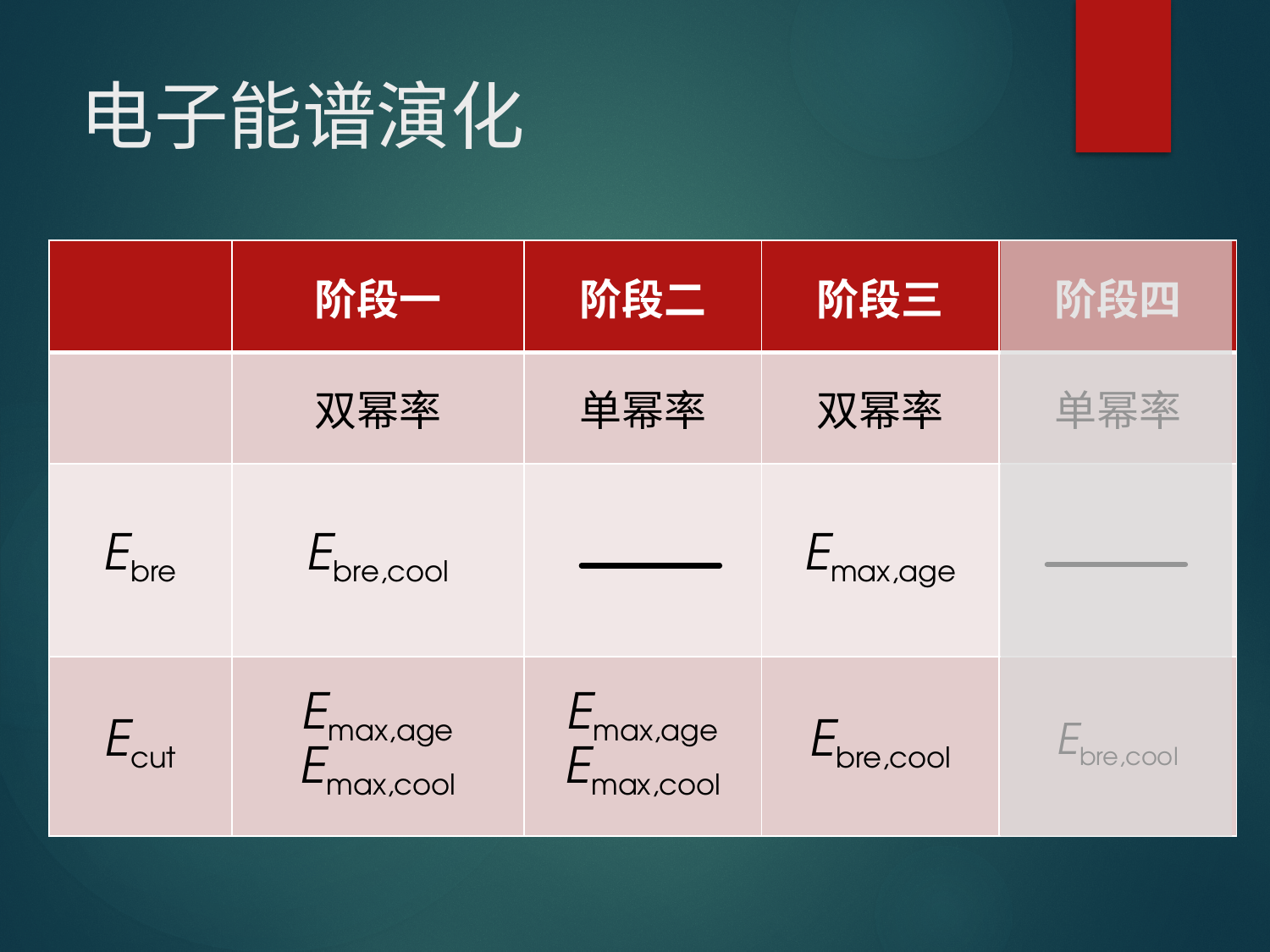

# 电子能谱演化
|  | 阶段一 | 阶段二 | 阶段三 | 阶段四 |
| --- | --- | --- | --- | --- |
|  | 双幂率 | 单幂率 | 双幂率 | 单幂率 |
| Ebre | Ebre,cool |  | Emax,age |  |
| Ecut | Emax,age Emax,cool | Emax,age Emax,cool | Ebre,cool | Ebre,cool |